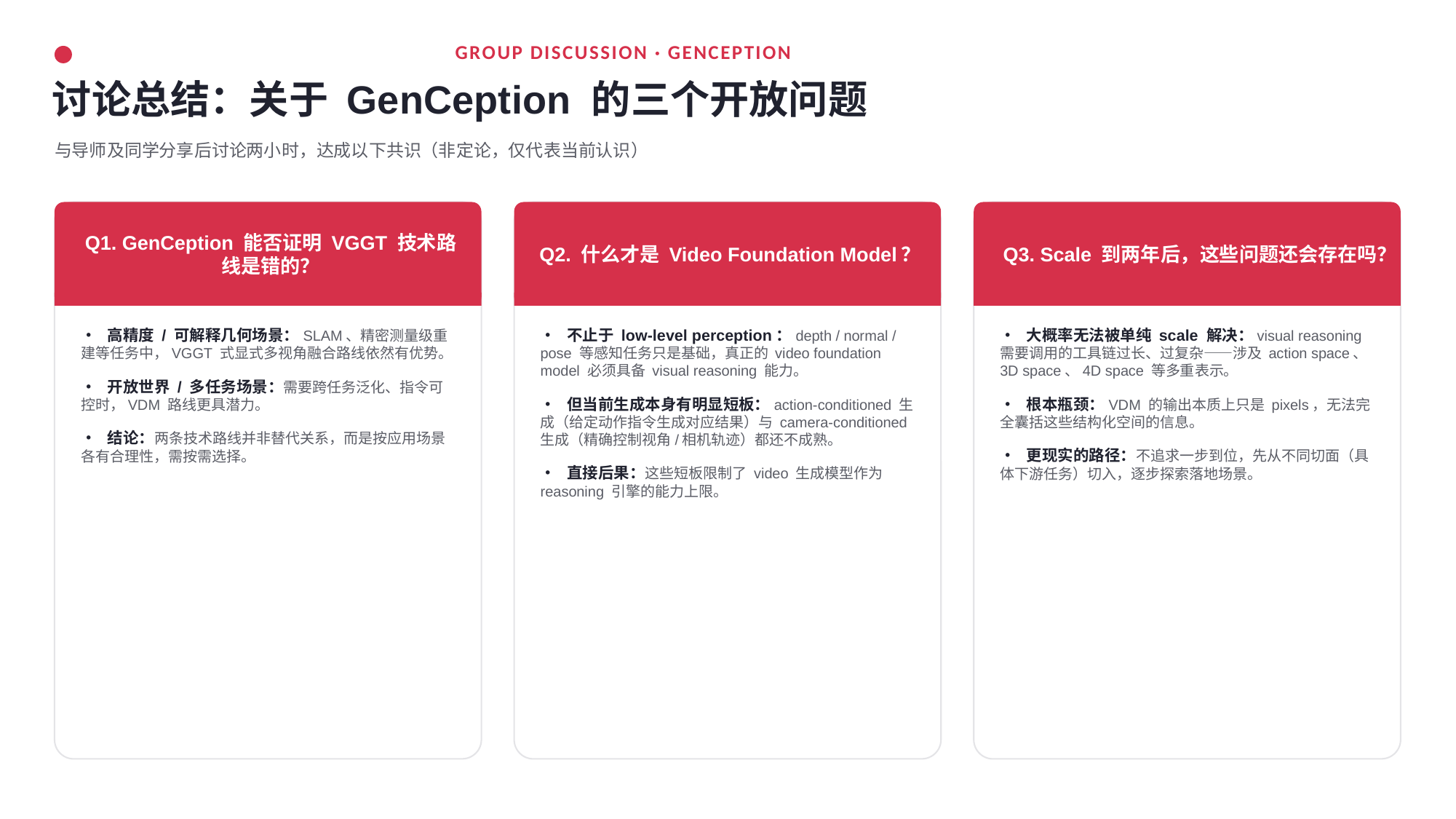

GROUP DISCUSSION · GENCEPTION

讨论总结：关于 GenCeption 的三个开放问题
与导师及同学分享后讨论两小时，达成以下共识（非定论，仅代表当前认识）

Q1. GenCeption 能否证明 VGGT 技术路线是错的？

Q2. 什么才是 Video Foundation Model？

Q3. Scale 到两年后，这些问题还会存在吗？

•  高精度 / 可解释几何场景：SLAM、精密测量级重建等任务中，VGGT 式显式多视角融合路线依然有优势。
•  开放世界 / 多任务场景：需要跨任务泛化、指令可控时，VDM 路线更具潜力。
•  结论：两条技术路线并非替代关系，而是按应用场景各有合理性，需按需选择。
•  不止于 low-level perception：depth / normal / pose 等感知任务只是基础，真正的 video foundation model 必须具备 visual reasoning 能力。
•  但当前生成本身有明显短板：action-conditioned 生成（给定动作指令生成对应结果）与 camera-conditioned 生成（精确控制视角/相机轨迹）都还不成熟。
•  直接后果：这些短板限制了 video 生成模型作为 reasoning 引擎的能力上限。
•  大概率无法被单纯 scale 解决：visual reasoning 需要调用的工具链过长、过复杂——涉及 action space、3D space、4D space 等多重表示。
•  根本瓶颈：VDM 的输出本质上只是 pixels，无法完全囊括这些结构化空间的信息。
•  更现实的路径：不追求一步到位，先从不同切面（具体下游任务）切入，逐步探索落地场景。